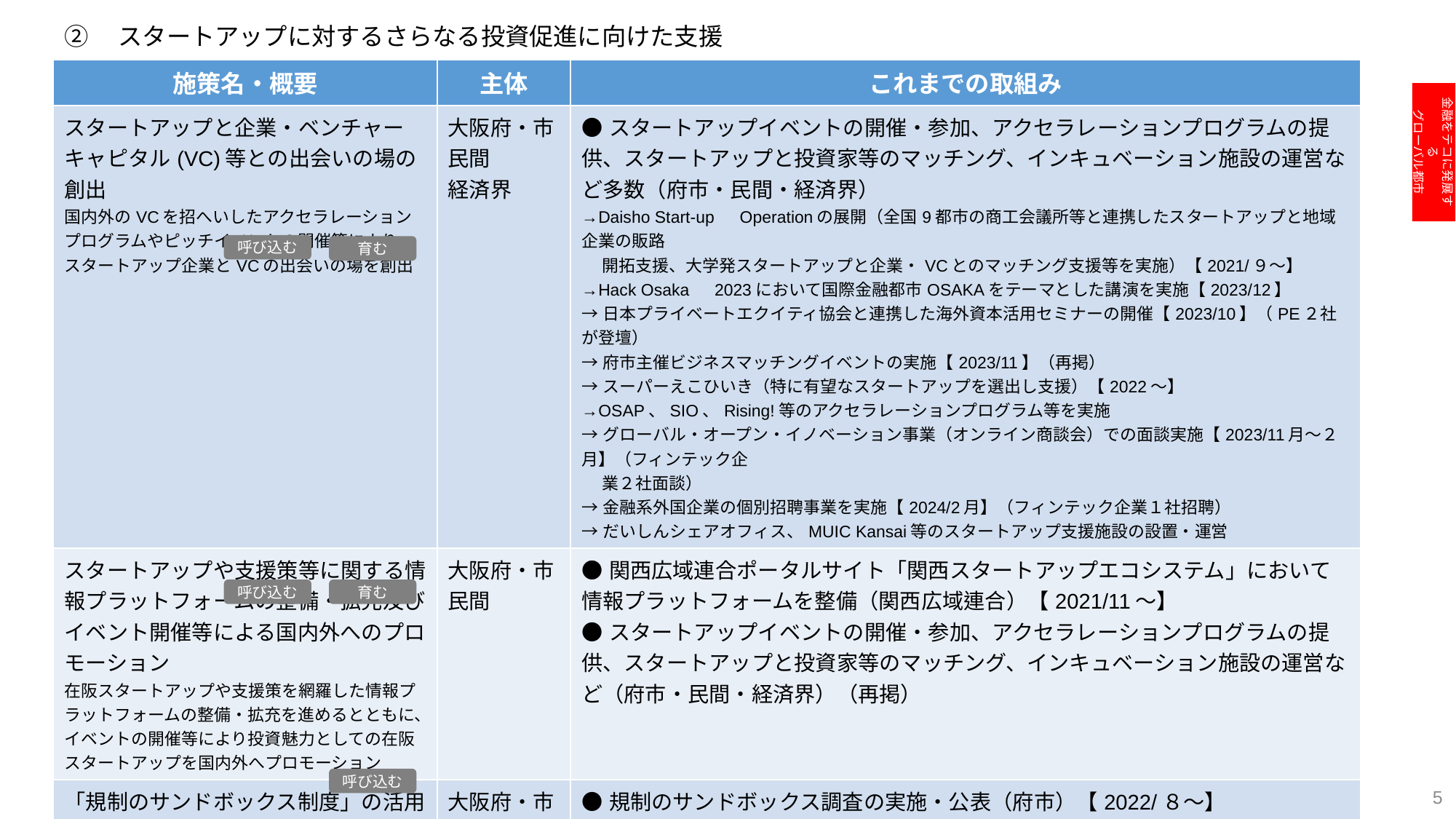

②　スタートアップに対するさらなる投資促進に向けた支援
| 施策名・概要 | 主体 | これまでの取組み |
| --- | --- | --- |
| スタートアップと企業・ベンチャーキャピタル(VC)等との出会いの場の創出 国内外のVCを招へいしたアクセラレーションプログラムやピッチイベントの開催等により、スタートアップ企業とVCの出会いの場を創出 | 大阪府・市 民間 経済界 | ●スタートアップイベントの開催・参加、アクセラレーションプログラムの提供、スタートアップと投資家等のマッチング、インキュベーション施設の運営など多数（府市・民間・経済界） →Daisho Start-up　Operationの展開（全国9都市の商工会議所等と連携したスタートアップと地域企業の販路　 　 開拓支援、大学発スタートアップと企業・VCとのマッチング支援等を実施）【2021/９～】 →Hack Osaka　2023において国際金融都市OSAKAをテーマとした講演を実施【2023/12】 →日本プライベートエクイティ協会と連携した海外資本活用セミナーの開催【2023/10】（PE２社が登壇） →府市主催ビジネスマッチングイベントの実施【2023/11】（再掲） →スーパーえこひいき（特に有望なスタートアップを選出し支援）【2022～】 →OSAP、SIO、Rising!等のアクセラレーションプログラム等を実施 →グローバル・オープン・イノベーション事業（オンライン商談会）での面談実施【2023/11月～２月】（フィンテック企 　 業２社面談） →金融系外国企業の個別招聘事業を実施【2024/2月】（フィンテック企業１社招聘） →だいしんシェアオフィス、MUIC Kansai等のスタートアップ支援施設の設置・運営 |
| スタートアップや支援策等に関する情報プラットフォームの整備・拡充及びイベント開催等による国内外へのプロモーション 在阪スタートアップや支援策を網羅した情報プラットフォームの整備・拡充を進めるとともに、イベントの開催等により投資魅力としての在阪スタートアップを国内外へプロモーション | 大阪府・市 民間 | ●関西広域連合ポータルサイト「関西スタートアップエコシステム」において情報プラットフォームを整備（関西広域連合）【2021/11～】 ●スタートアップイベントの開催・参加、アクセラレーションプログラムの提供、スタートアップと投資家等のマッチング、インキュベーション施設の運営など（府市・民間・経済界）（再掲） |
| 「規制のサンドボックス制度」の活用促進（金融サービス等実証実験の支援） 「規制のサンドボックス制度」活用企業を掘り起こし、実証実験に必要な予備調査やコンサルティング費用等を補助 | 大阪府・市 民間 経済界 | ●規制のサンドボックス調査の実施・公表（府市）【2022/８～】 →諸外国におけるレギュラトリー・サンドボックスの制度についての比較調査、スタートアップ等海外企業のニーズ調査、国際金融都市大阪におけるレギュラトリー・サンドボックス（考察） ●金融・資産運用特区提案【2024/２】 →暫定ライセンスの付与等によって、一定の地域内で一定の期間内であれば、新たな金融サービスを実際の市場において、実証実験が可能となるよう提案 |
金融をテコに発展する
グローバル都市
呼び込む
育む
育む
呼び込む
5
呼び込む
5